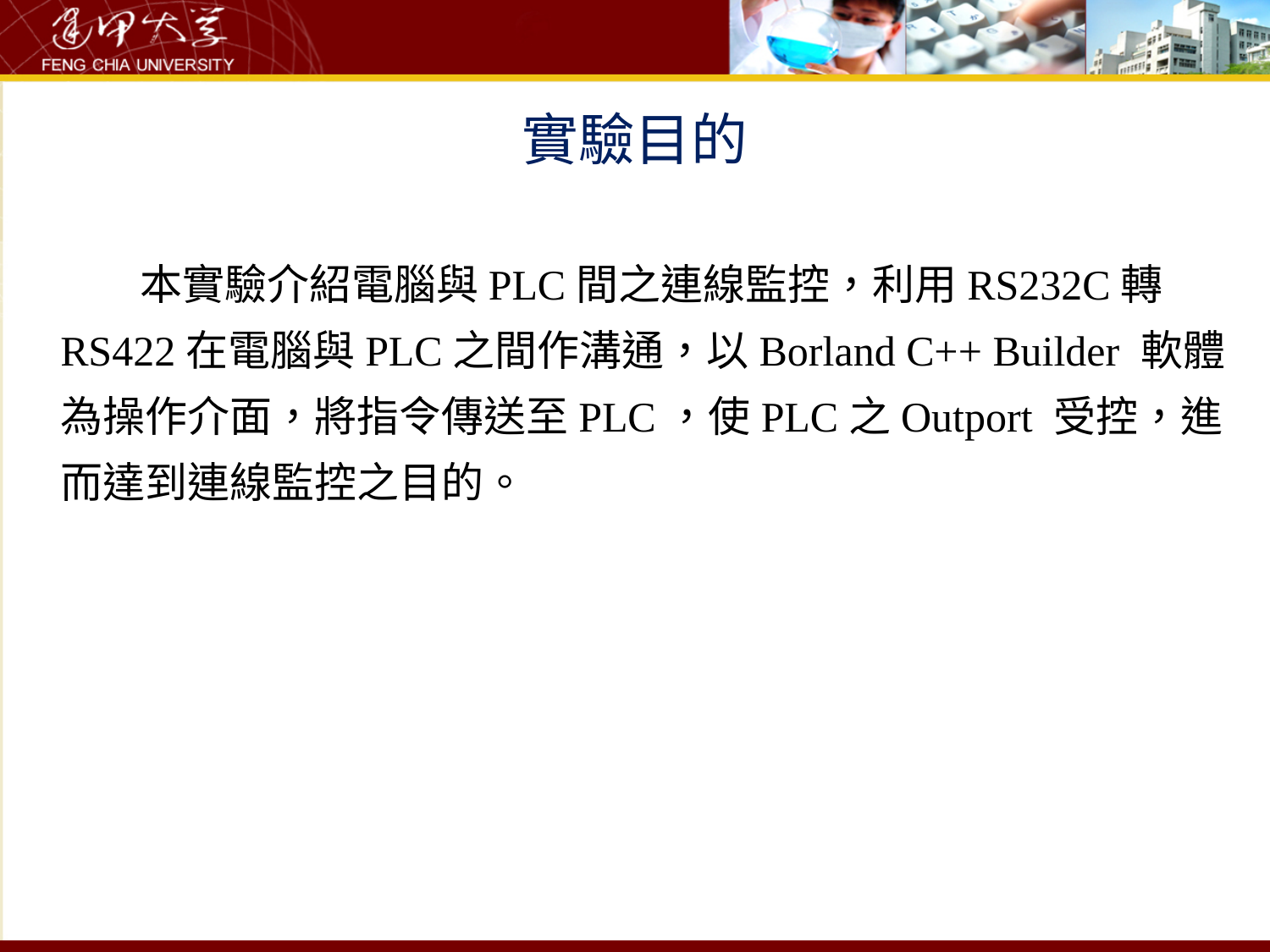

# 實驗目的
　　　本實驗介紹電腦與PLC間之連線監控，利用RS232C轉RS422在電腦與PLC之間作溝通，以Borland C++ Builder 軟體為操作介面，將指令傳送至PLC，使PLC之Outport 受控，進而達到連線監控之目的。